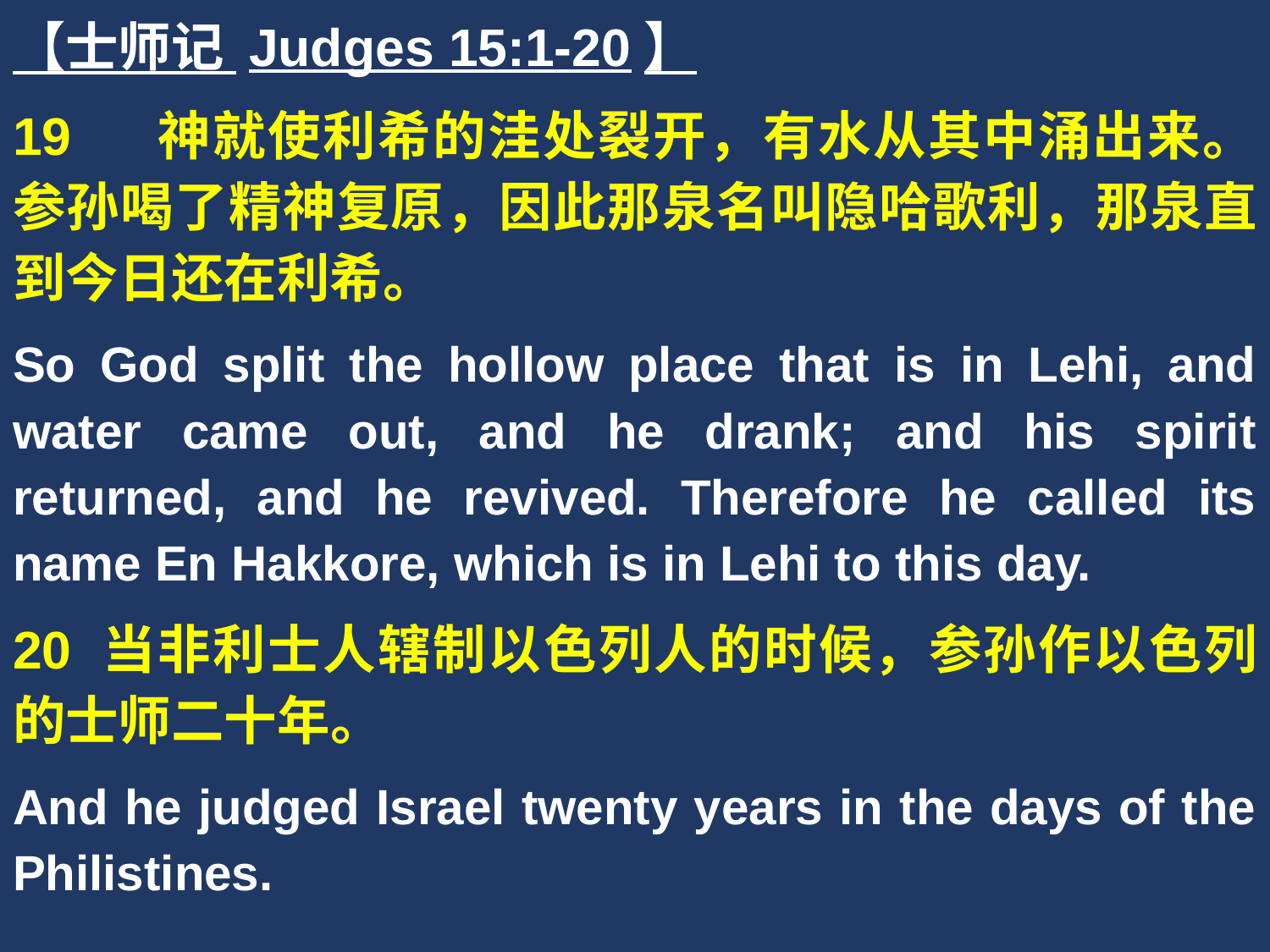

【士师记 Judges 15:1-20】
19 　神就使利希的洼处裂开，有水从其中涌出来。参孙喝了精神复原，因此那泉名叫隐哈歌利，那泉直到今日还在利希。
So God split the hollow place that is in Lehi, and water came out, and he drank; and his spirit returned, and he revived. Therefore he called its name En Hakkore, which is in Lehi to this day.
20 当非利士人辖制以色列人的时候，参孙作以色列的士师二十年。
And he judged Israel twenty years in the days of the Philistines.